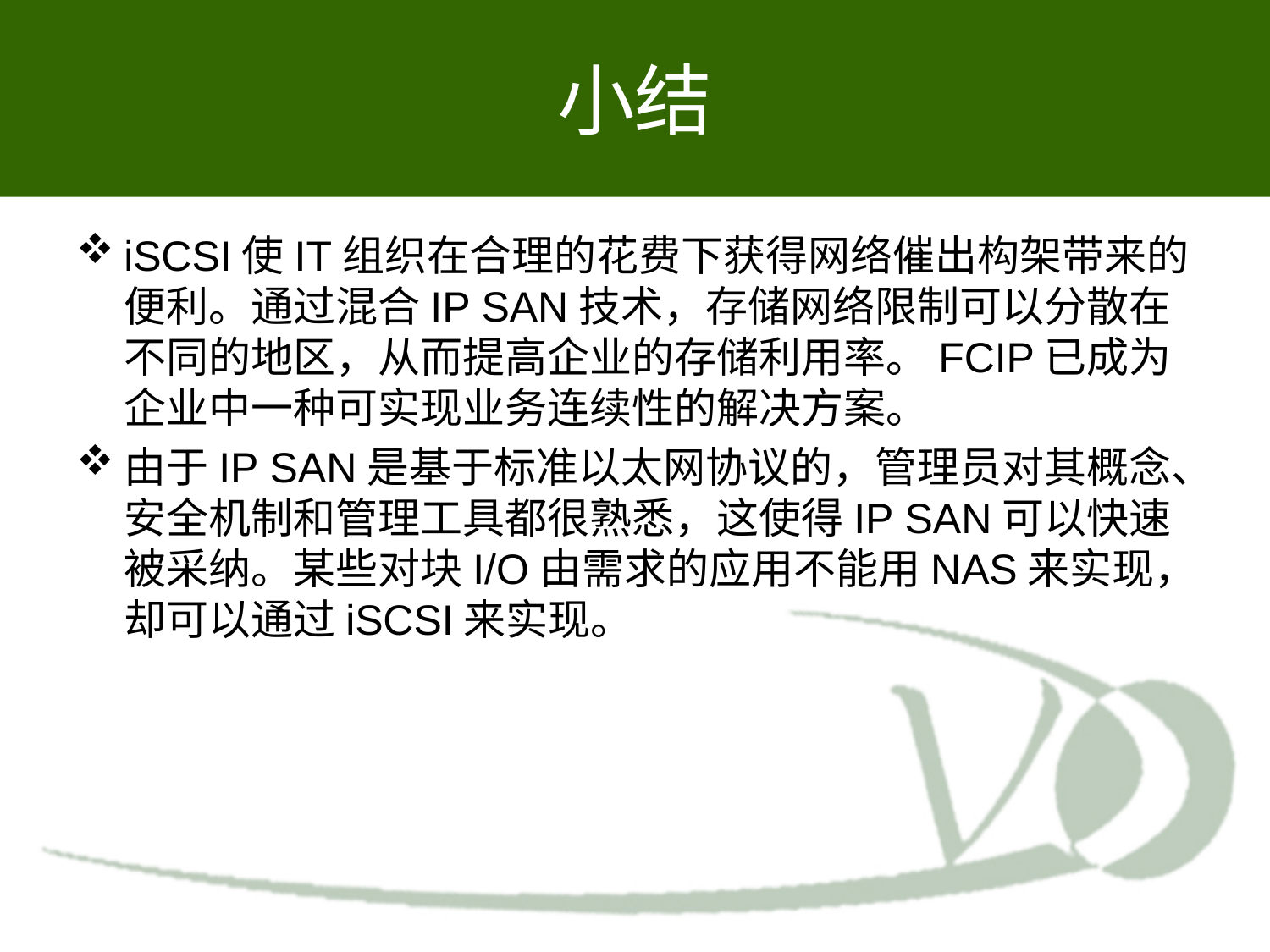

# 小结
iSCSI使IT组织在合理的花费下获得网络催出构架带来的便利。通过混合IP SAN技术，存储网络限制可以分散在不同的地区，从而提高企业的存储利用率。FCIP已成为企业中一种可实现业务连续性的解决方案。
由于IP SAN是基于标准以太网协议的，管理员对其概念、安全机制和管理工具都很熟悉，这使得IP SAN可以快速被采纳。某些对块I/O由需求的应用不能用NAS来实现，却可以通过iSCSI来实现。